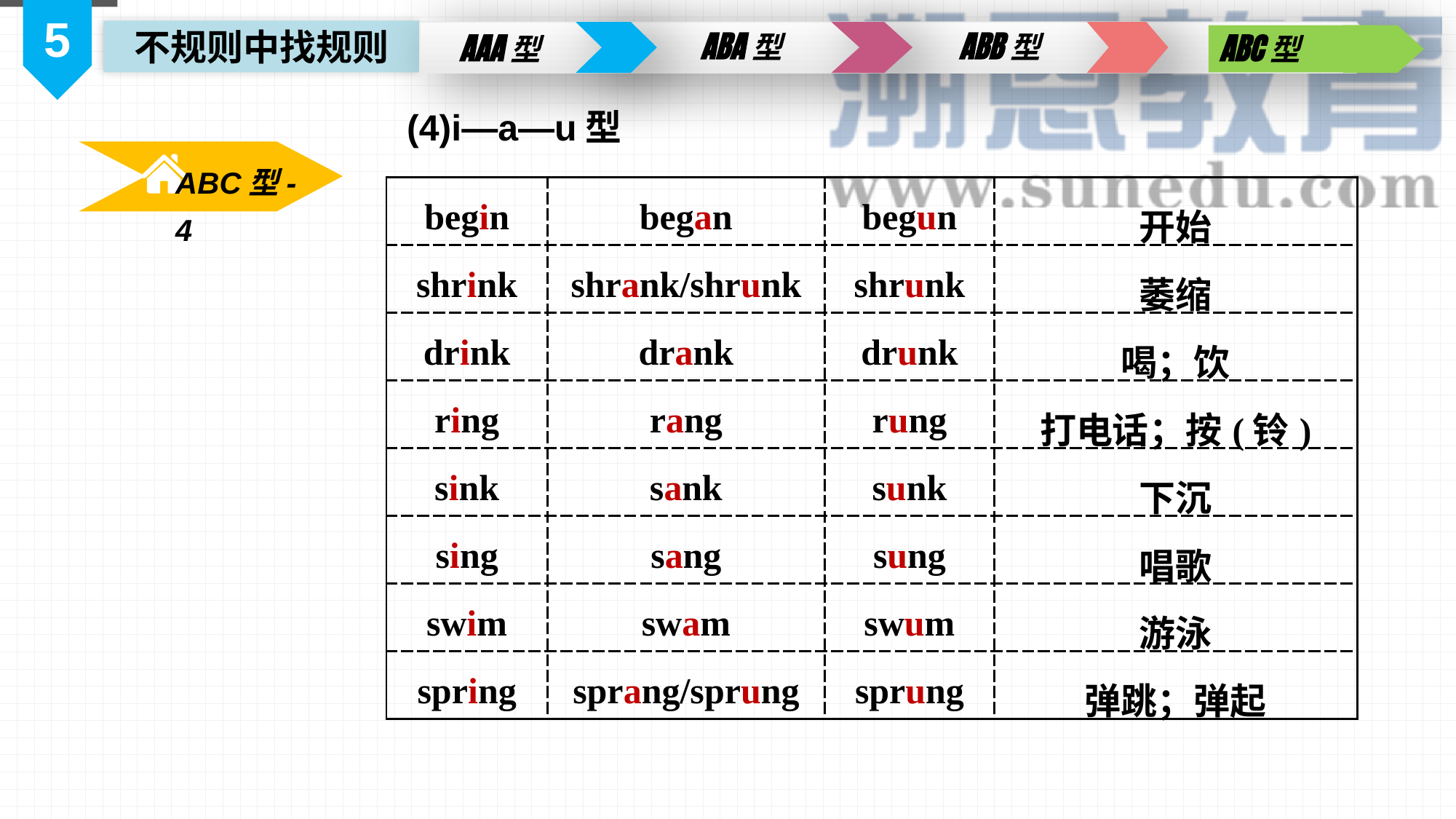

5
不规则中找规则

ABA型
ABB型
AAA型
ABC型

(4)i—a—u型

ABC型-4
| begin | began | begun | 开始 |
| --- | --- | --- | --- |
| shrink | shrank/shrunk | shrunk | 萎缩 |
| drink | drank | drunk | 喝；饮 |
| ring | rang | rung | 打电话；按(铃) |
| sink | sank | sunk | 下沉 |
| sing | sang | sung | 唱歌 |
| swim | swam | swum | 游泳 |
| spring | sprang/sprung | sprung | 弹跳；弹起 |